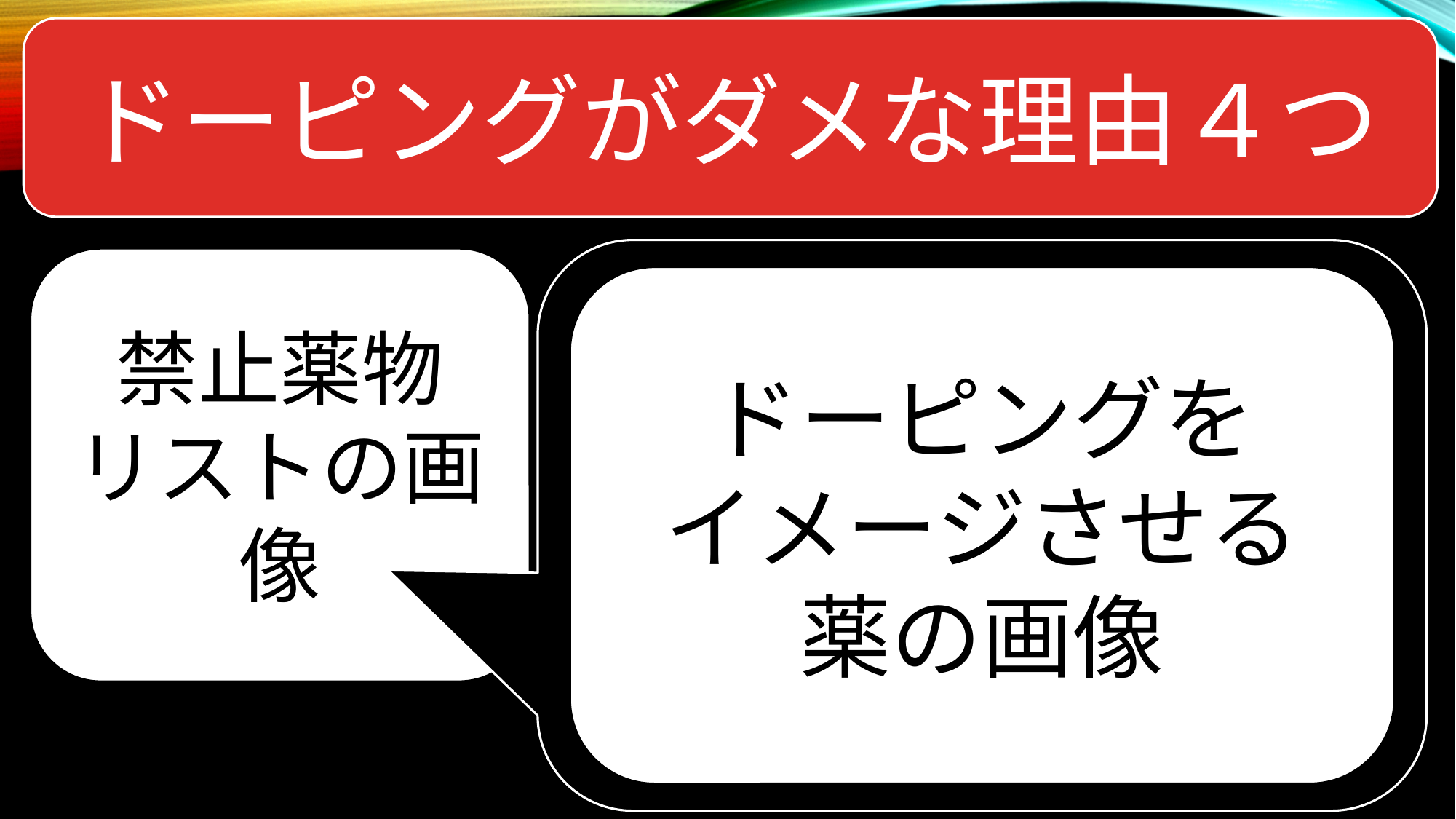

ドーピングがダメな理由４つ

禁止薬物
リストの画像
ドーピングを
イメージさせる
薬の画像